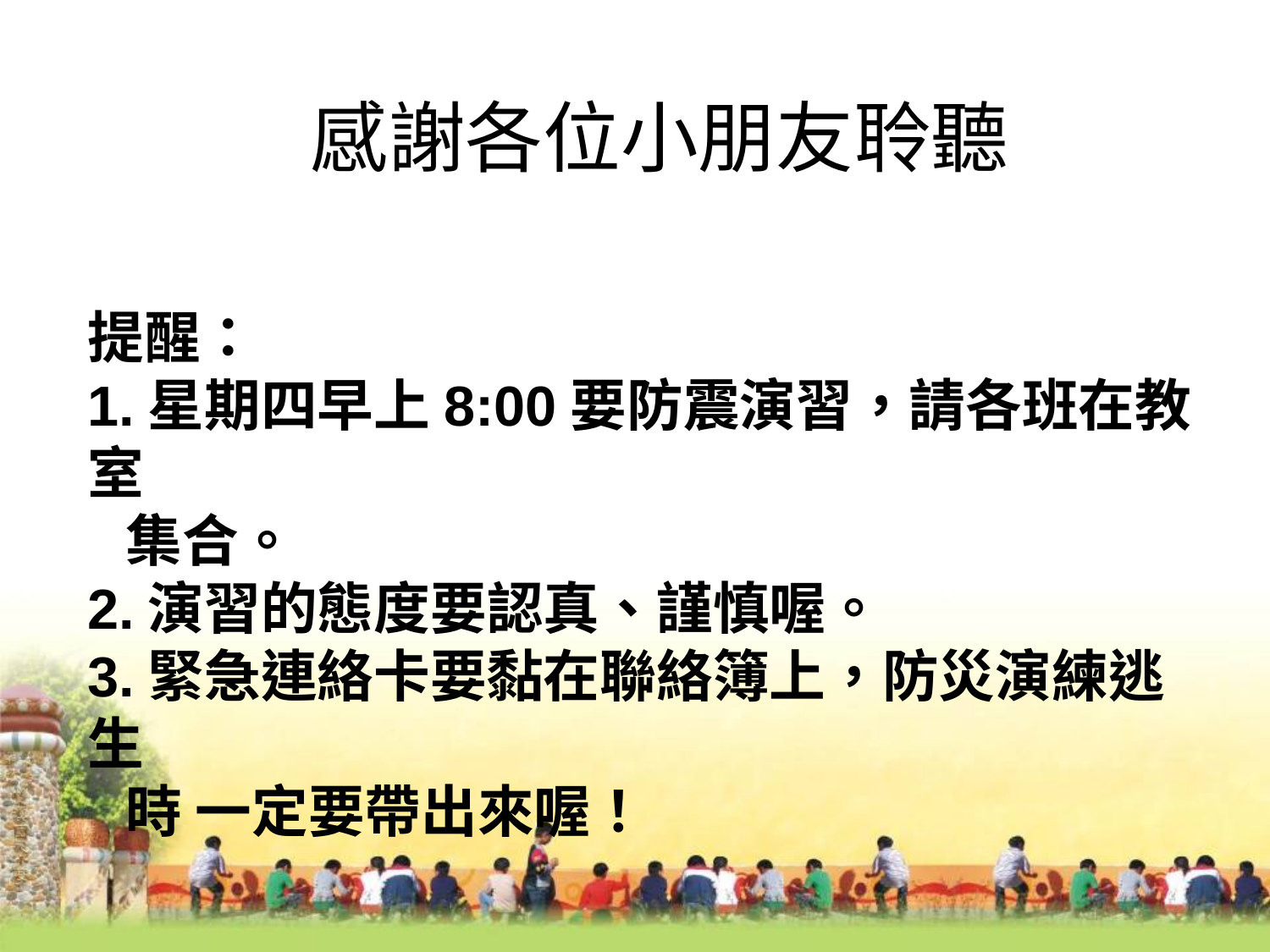

# 感謝各位小朋友聆聽
提醒：
1.星期四早上8:00要防震演習，請各班在教室
   集合。
2.演習的態度要認真、謹慎喔。
3.緊急連絡卡要黏在聯絡簿上，防災演練逃生
   時 一定要帶出來喔！